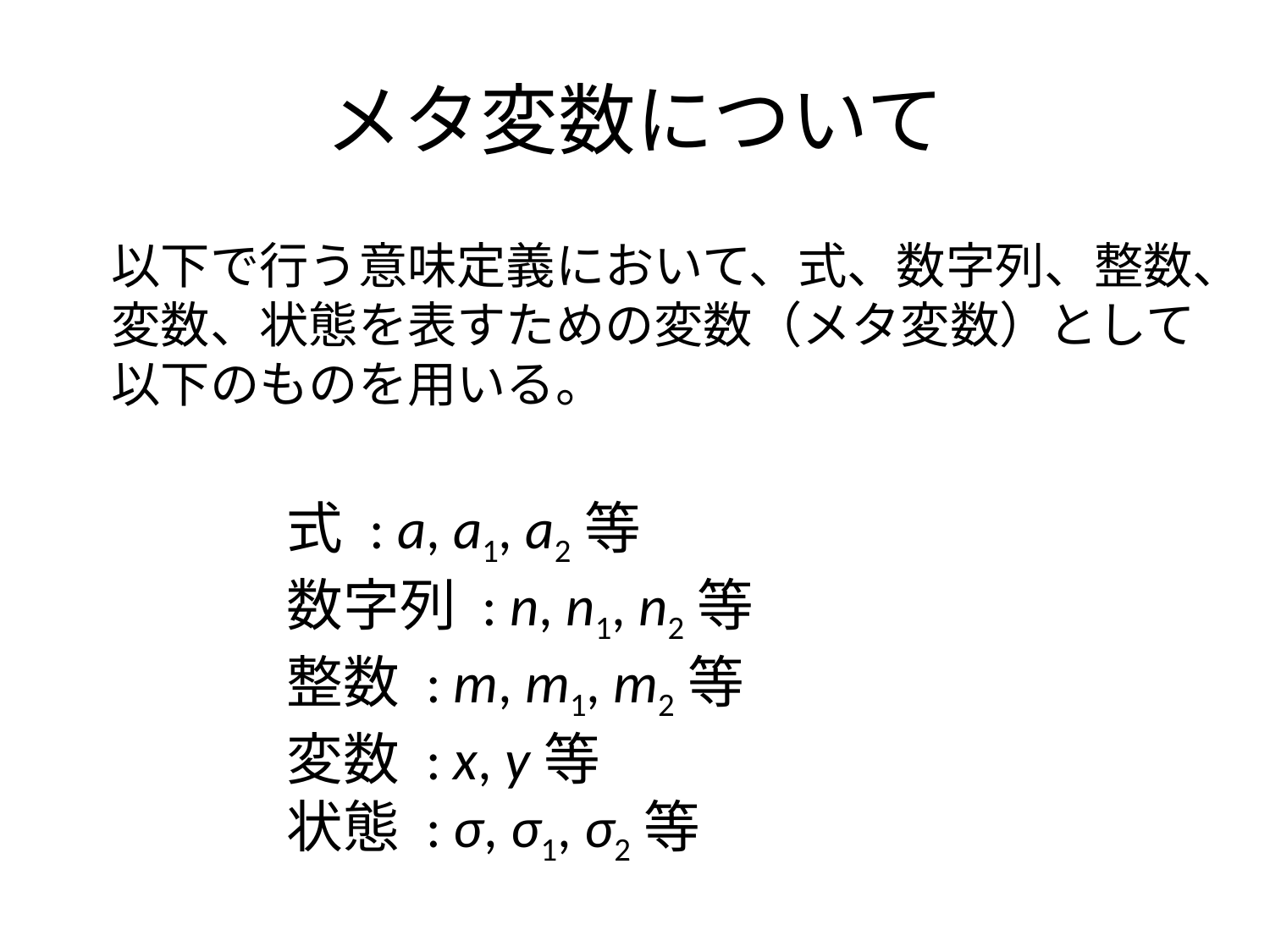

# メタ変数について
以下で行う意味定義において、式、数字列、整数、変数、状態を表すための変数（メタ変数）として以下のものを用いる。
 式 : a, a1, a2等
 数字列 : n, n1, n2等
 整数 : m, m1, m2等
 変数 : x, y等
 状態 : σ, σ1, σ2等